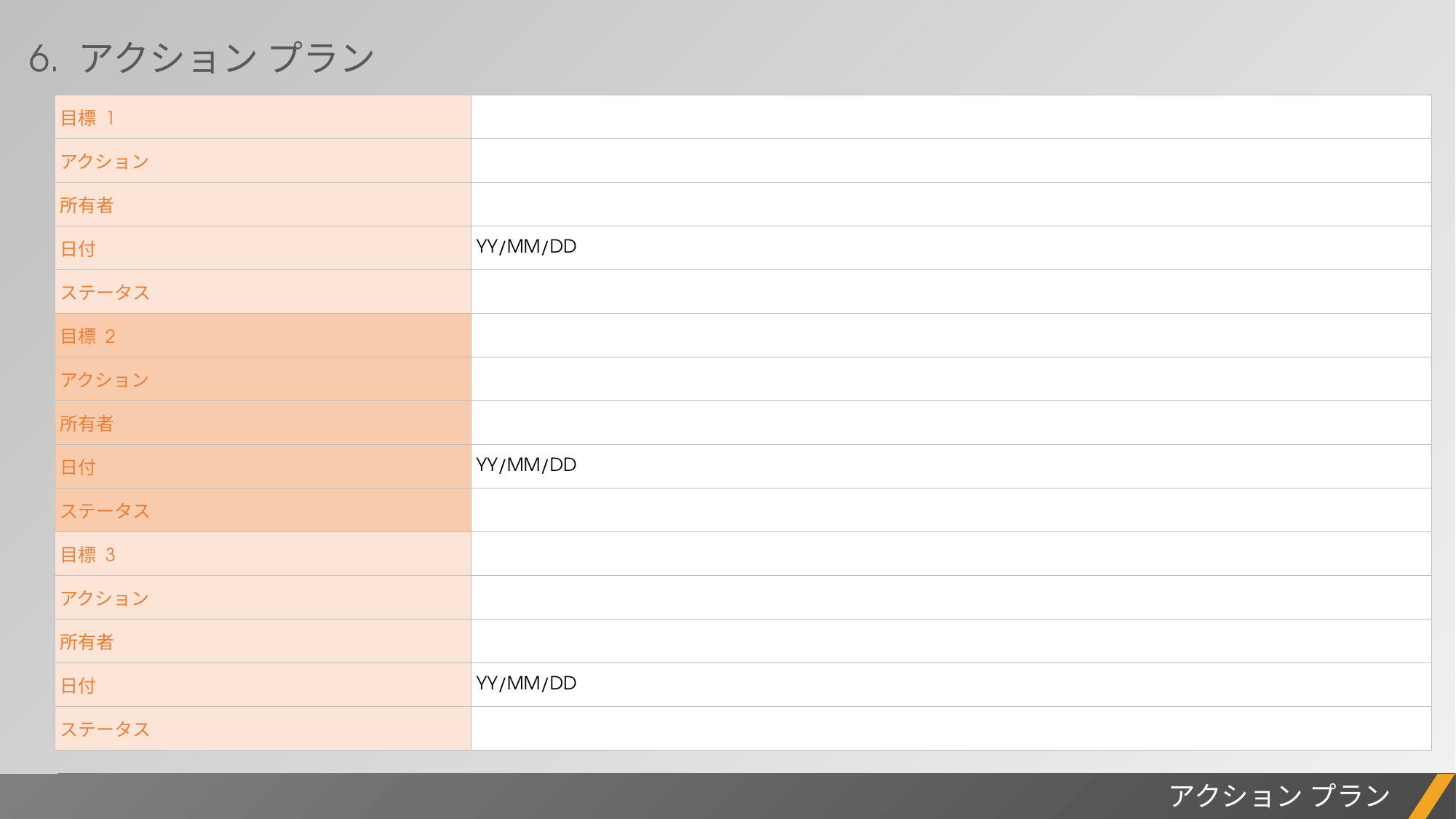

6. アクション プラン
| 目標 1 |  |
| --- | --- |
| アクション |  |
| 所有者 |  |
| 日付 | YY/MM/DD |
| ステータス |  |
| 目標 2 |  |
| アクション |  |
| 所有者 |  |
| 日付 | YY/MM/DD |
| ステータス |  |
| 目標 3 |  |
| アクション |  |
| 所有者 |  |
| 日付 | YY/MM/DD |
| ステータス |  |
アクション プラン